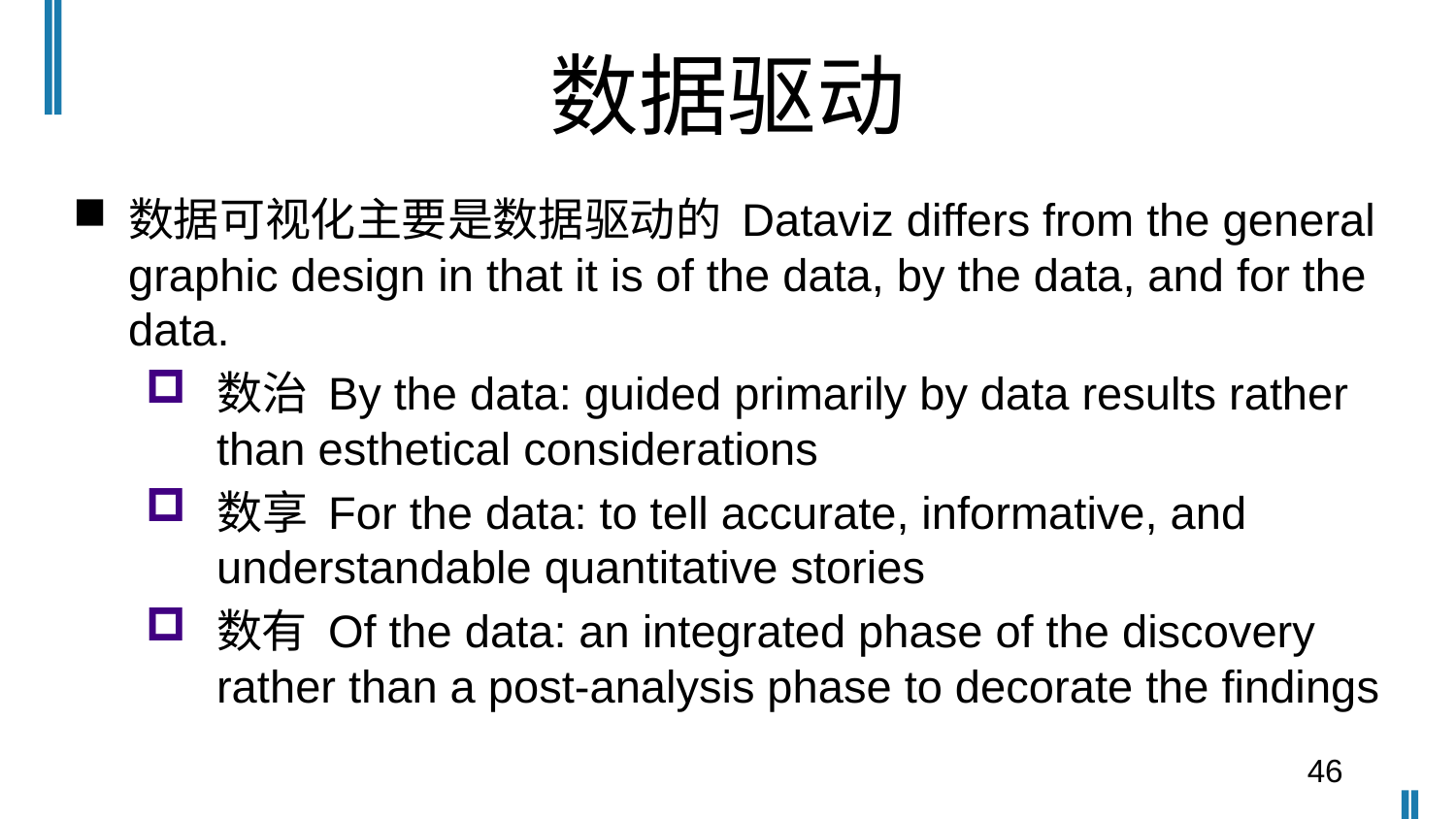

# 数据驱动
数据可视化主要是数据驱动的 Dataviz differs from the general graphic design in that it is of the data, by the data, and for the data.
数治 By the data: guided primarily by data results rather than esthetical considerations
数享 For the data: to tell accurate, informative, and understandable quantitative stories
数有 Of the data: an integrated phase of the discovery rather than a post-analysis phase to decorate the findings

46